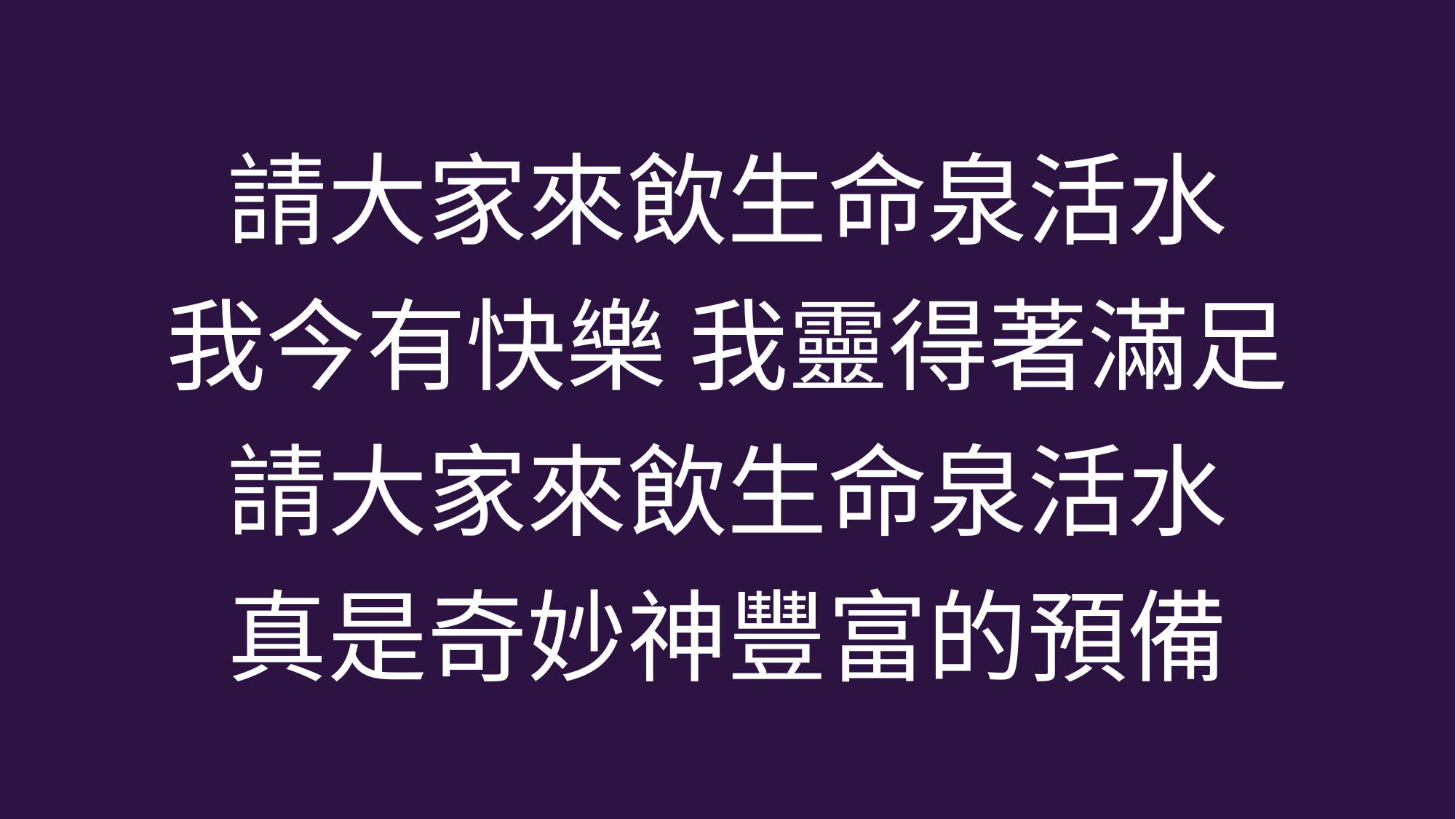

請大家來飲生命泉活水
我今有快樂 我靈得著滿足
請大家來飲生命泉活水
真是奇妙神豐富的預備